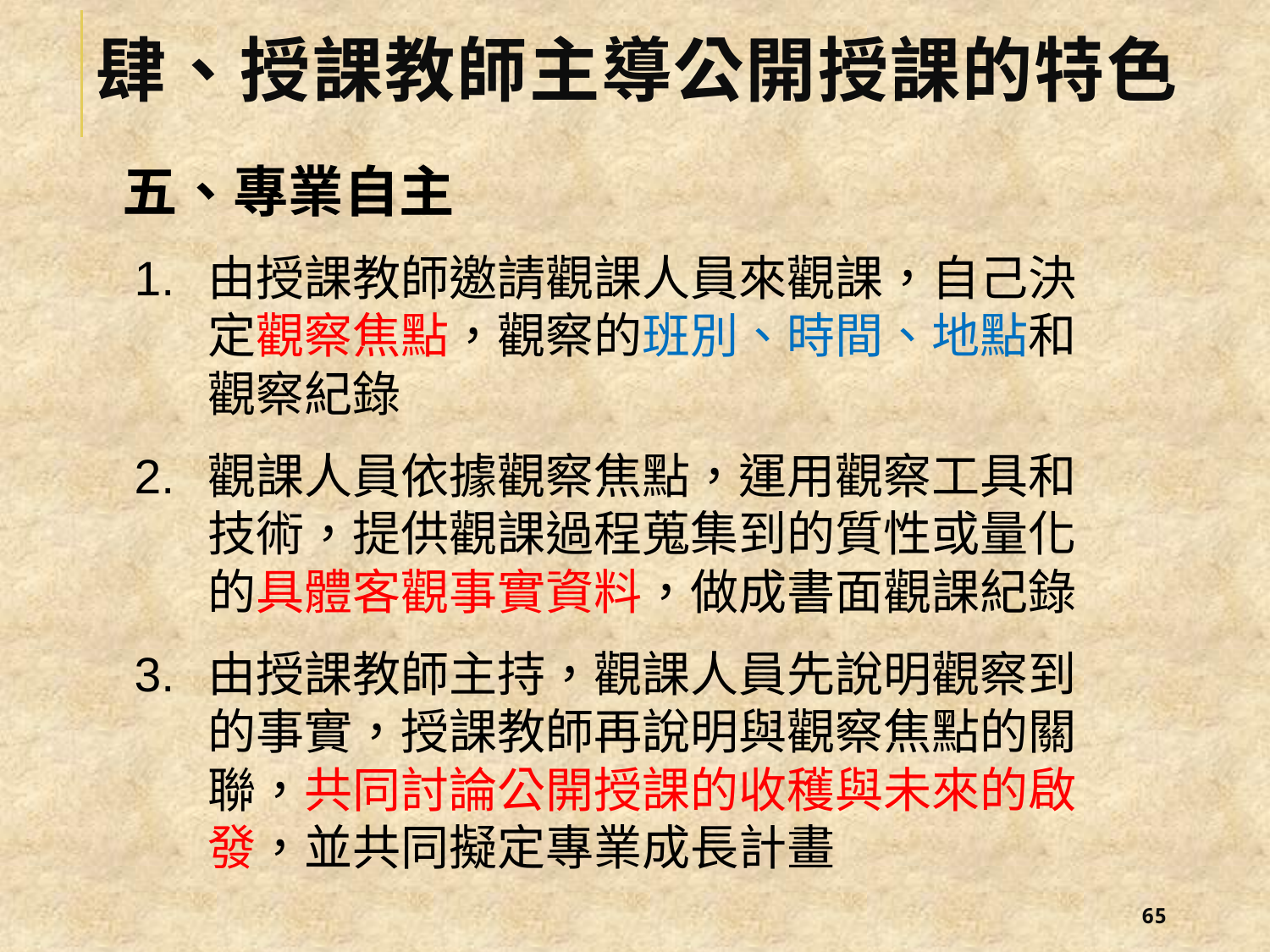

# 肆、授課教師主導公開授課的特色
五、專業自主
由授課教師邀請觀課人員來觀課，自己決定觀察焦點，觀察的班別、時間、地點和觀察紀錄
觀課人員依據觀察焦點，運用觀察工具和技術，提供觀課過程蒐集到的質性或量化的具體客觀事實資料，做成書面觀課紀錄
由授課教師主持，觀課人員先說明觀察到的事實，授課教師再說明與觀察焦點的關聯，共同討論公開授課的收穫與未來的啟發，並共同擬定專業成長計畫

65